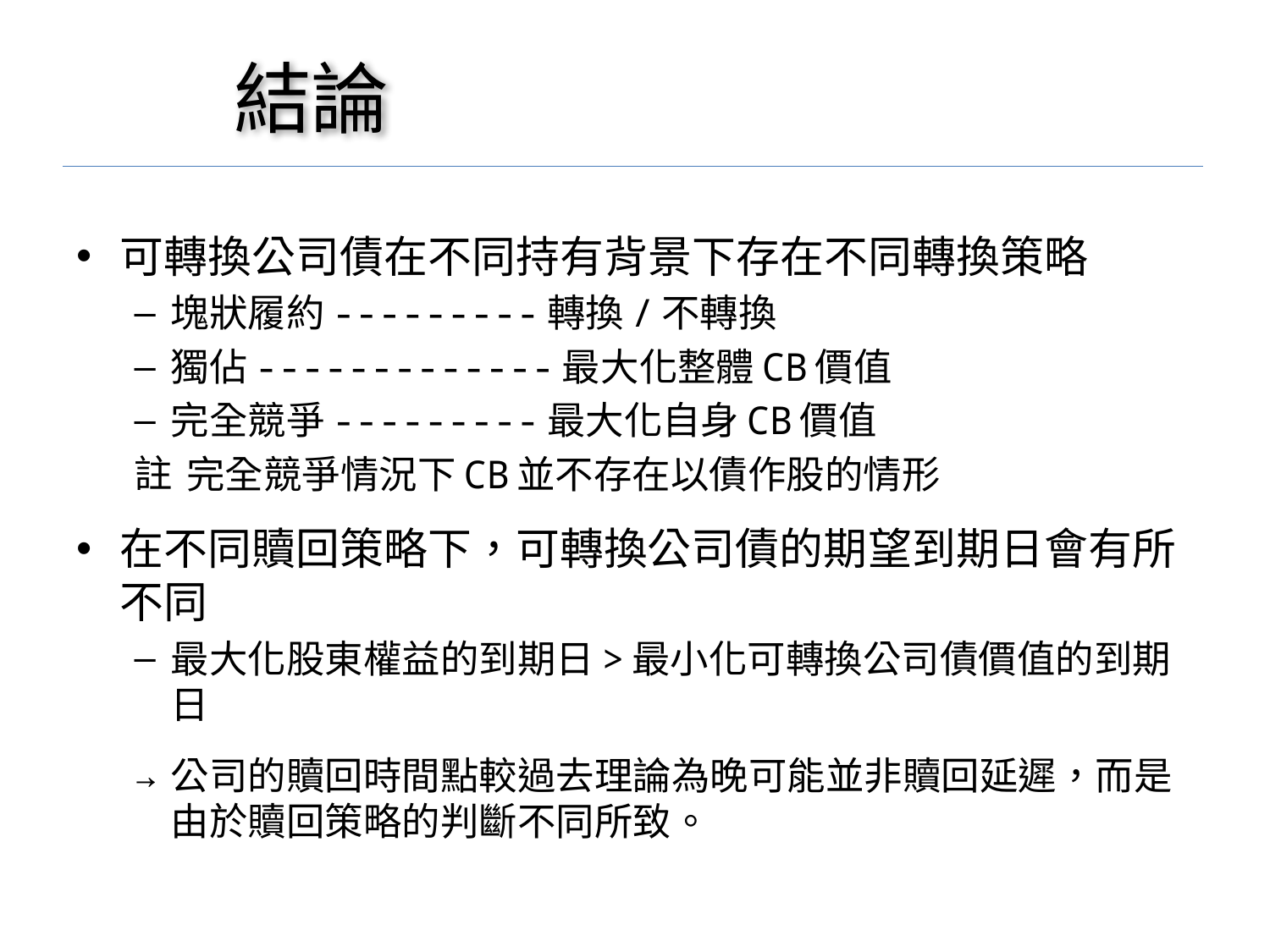

# 結論
可轉換公司債在不同持有背景下存在不同轉換策略
塊狀履約---------轉換/不轉換
獨佔-------------最大化整體CB價值
完全競爭---------最大化自身CB價值
 完全競爭情況下CB並不存在以債作股的情形
在不同贖回策略下，可轉換公司債的期望到期日會有所不同
最大化股東權益的到期日>最小化可轉換公司債價值的到期日
公司的贖回時間點較過去理論為晚可能並非贖回延遲，而是由於贖回策略的判斷不同所致。